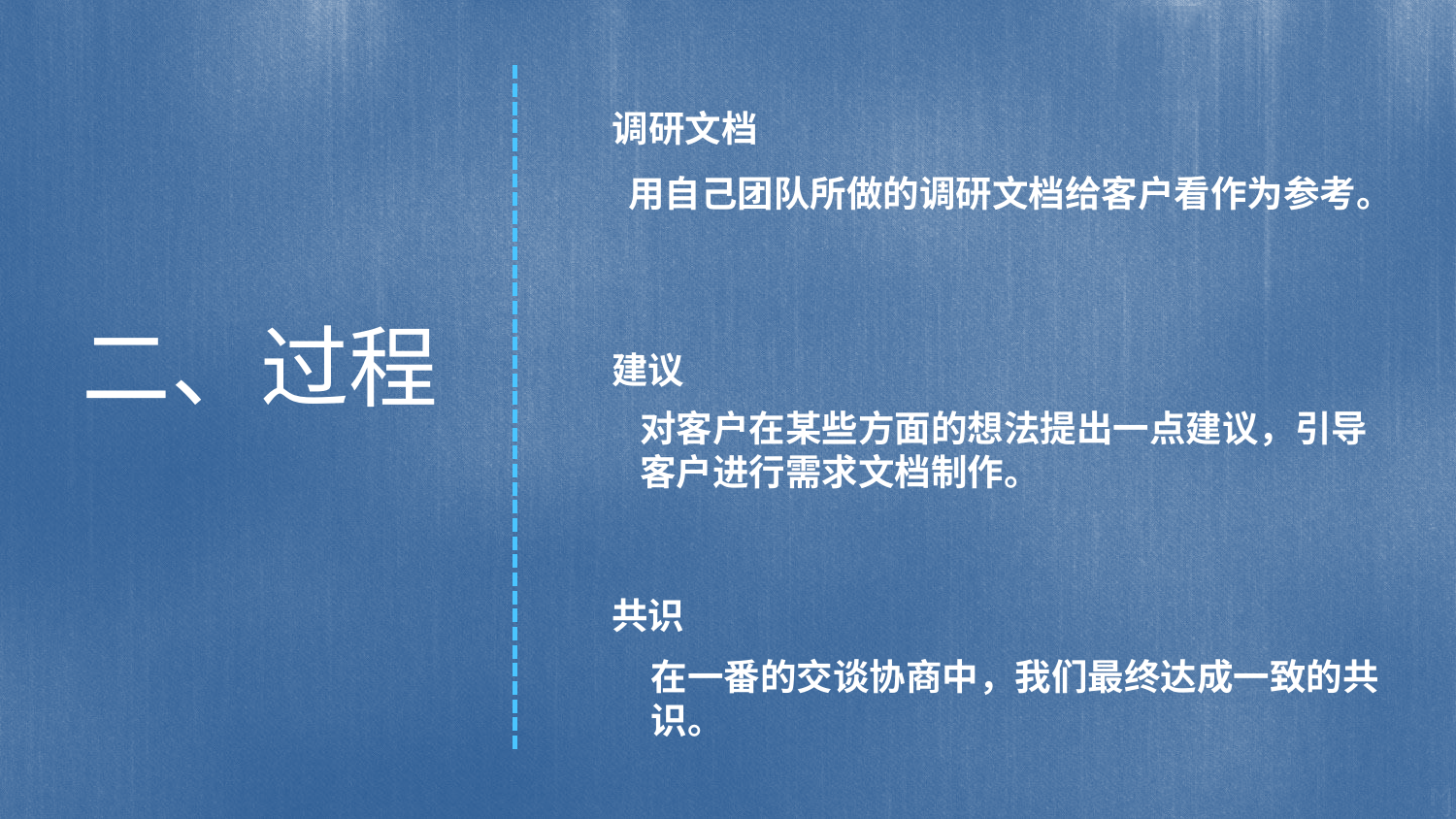

调研文档
用自己团队所做的调研文档给客户看作为参考。
二、过程
建议
对客户在某些方面的想法提出一点建议，引导客户进行需求文档制作。
共识
在一番的交谈协商中，我们最终达成一致的共识。